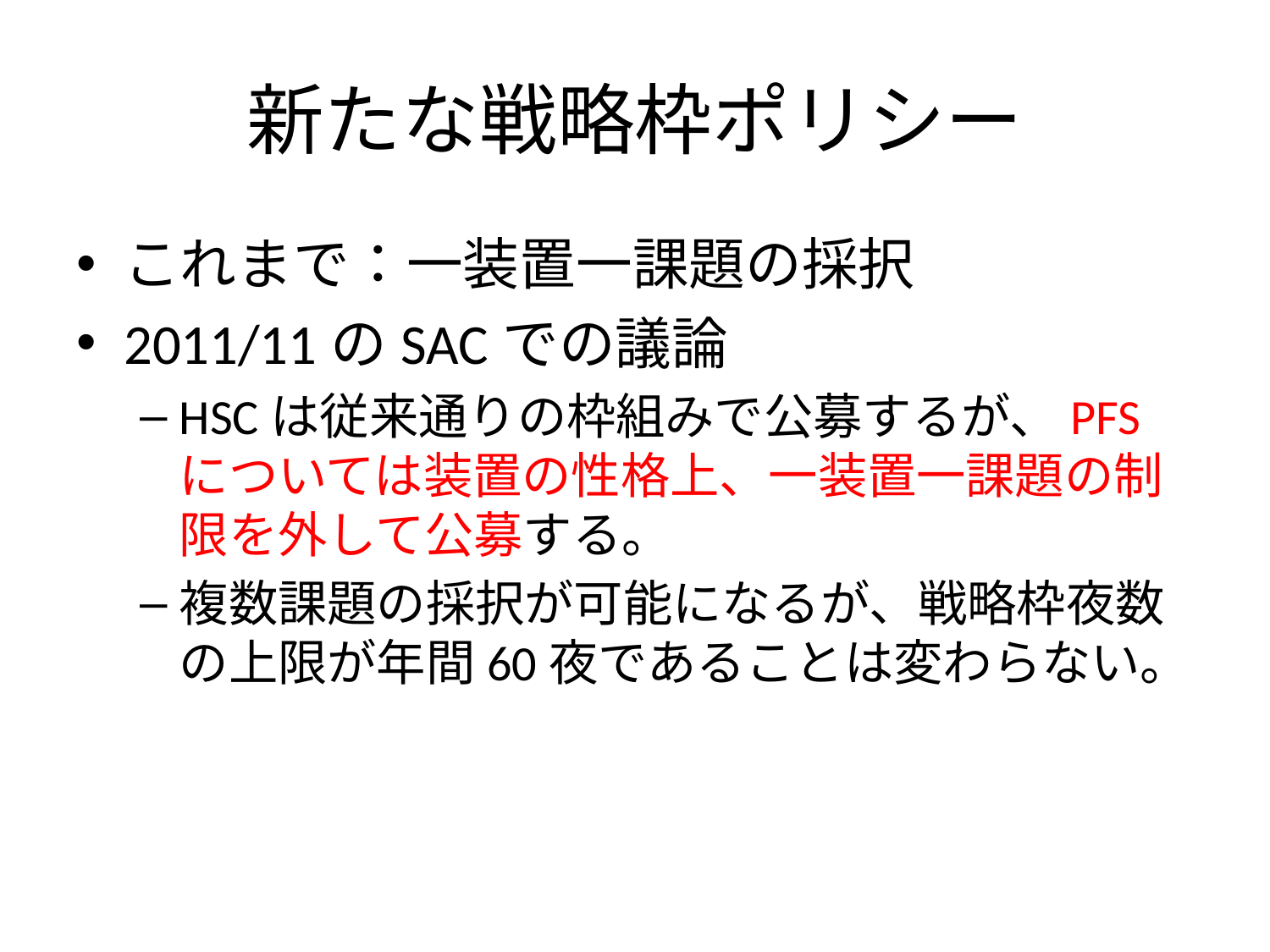

# 新たな戦略枠ポリシー
これまで：一装置一課題の採択
2011/11のSACでの議論
HSCは従来通りの枠組みで公募するが、PFSについては装置の性格上、一装置一課題の制限を外して公募する。
複数課題の採択が可能になるが、戦略枠夜数の上限が年間60夜であることは変わらない。